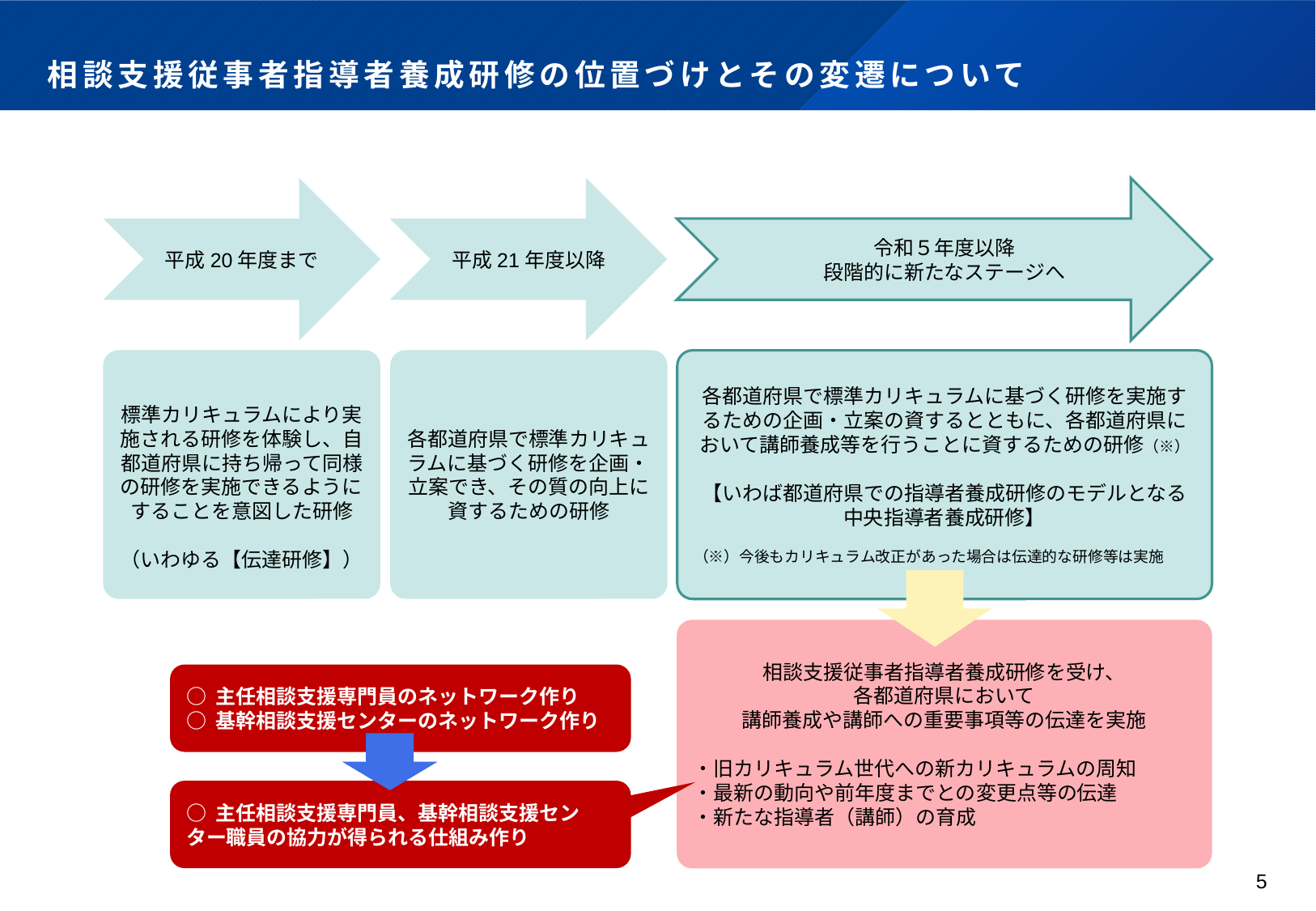

# 相談支援従事者指導者養成研修の位置づけとその変遷について
平成20年度まで
平成21年度以降
令和５年度以降
段階的に新たなステージへ

標準カリキュラムにより実施される研修を体験し、自都道府県に持ち帰って同様の研修を実施できるようにすることを意図した研修

（いわゆる【伝達研修】）
各都道府県で標準カリキュラムに基づく研修を企画・立案でき、その質の向上に資するための研修
各都道府県で標準カリキュラムに基づく研修を実施するための企画・立案の資するとともに、各都道府県において講師養成等を行うことに資するための研修（※）

【いわば都道府県での指導者養成研修のモデルとなる
中央指導者養成研修】

（※）今後もカリキュラム改正があった場合は伝達的な研修等は実施

相談支援従事者指導者養成研修を受け、
各都道府県において
講師養成や講師への重要事項等の伝達を実施

・旧カリキュラム世代への新カリキュラムの周知
・最新の動向や前年度までとの変更点等の伝達
・新たな指導者（講師）の育成
○ 主任相談支援専門員のネットワーク作り
○ 基幹相談支援センターのネットワーク作り

○ 主任相談支援専門員、基幹相談支援センター職員の協力が得られる仕組み作り
5